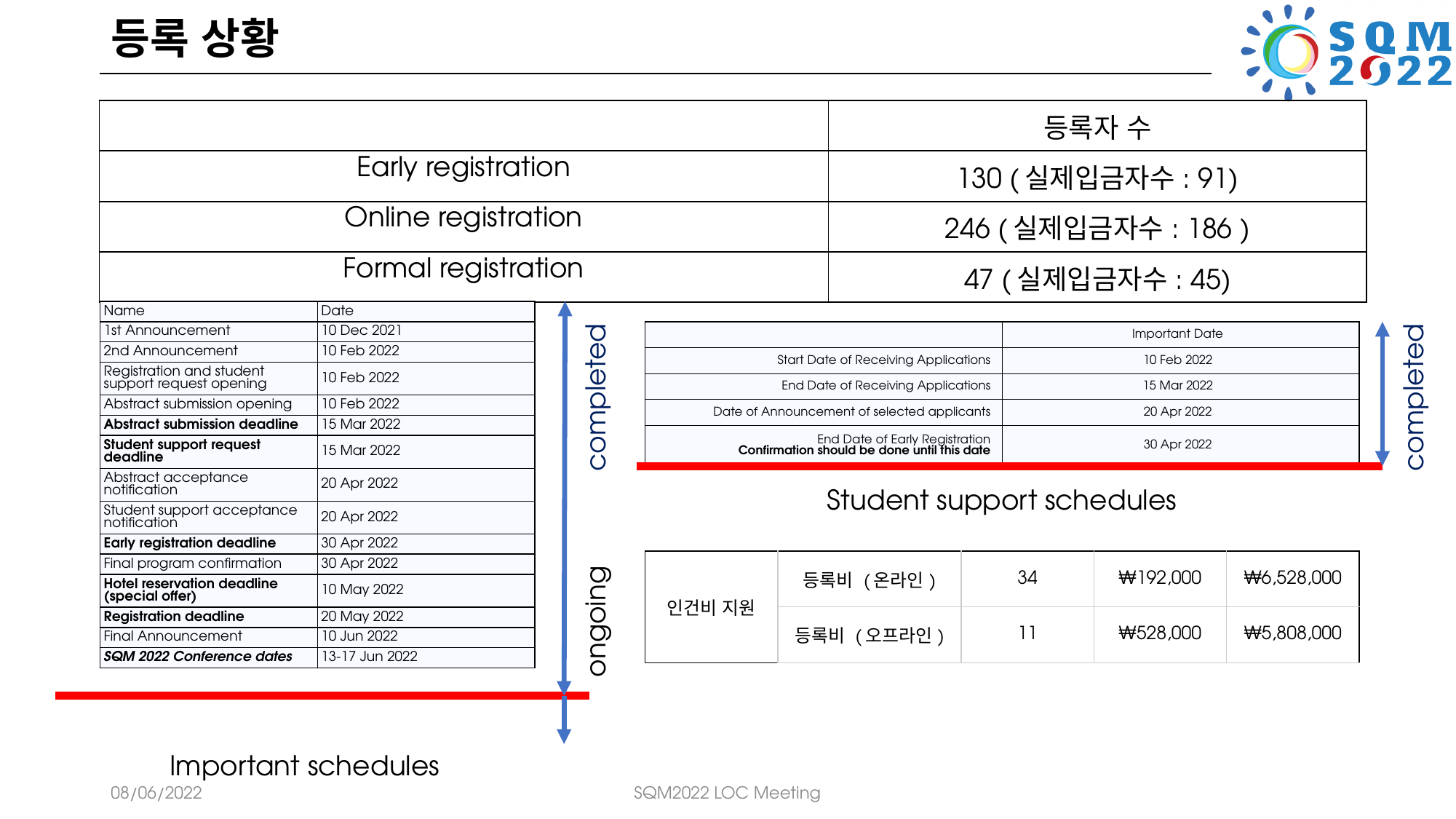

# 등록 상황
|  | 등록자 수 |
| --- | --- |
| Early registration | 130 (실제입금자수: 91) |
| Online registration | 246 (실제입금자수: 186 ) |
| Formal registration | 47 (실제입금자수: 45) |
| Name | Date |
| --- | --- |
| 1st Announcement | 10 Dec 2021 |
| 2nd Announcement | 10 Feb 2022 |
| Registration and student support request opening | 10 Feb 2022 |
| Abstract submission opening | 10 Feb 2022 |
| Abstract submission deadline | 15 Mar 2022 |
| Student support request deadline | 15 Mar 2022 |
| Abstract acceptance notification | 20 Apr 2022 |
| Student support acceptance notification | 20 Apr 2022 |
| Early registration deadline | 30 Apr 2022 |
| Final program confirmation | 30 Apr 2022 |
| Hotel reservation deadline (special offer) | 10 May 2022 |
| Registration deadline | 20 May 2022 |
| Final Announcement | 10 Jun 2022 |
| SQM 2022 Conference dates | 13-17 Jun 2022 |
|  | Important Date |
| --- | --- |
| Start Date of Receiving Applications | 10 Feb 2022 |
| End Date of Receiving Applications | 15 Mar 2022 |
| Date of Announcement of selected applicants | 20 Apr 2022 |
| End Date of Early Registration Confirmation should be done until this date | 30 Apr 2022 |
completed
completed
Student support schedules
| 인건비 지원 | 등록비 (온라인) | 34 | ₩192,000 | ₩6,528,000 |
| --- | --- | --- | --- | --- |
|  | 등록비 (오프라인) | 11 | ₩528,000 | ₩5,808,000 |
ongoing
Important schedules
08/06/2022
SQM2022 LOC Meeting